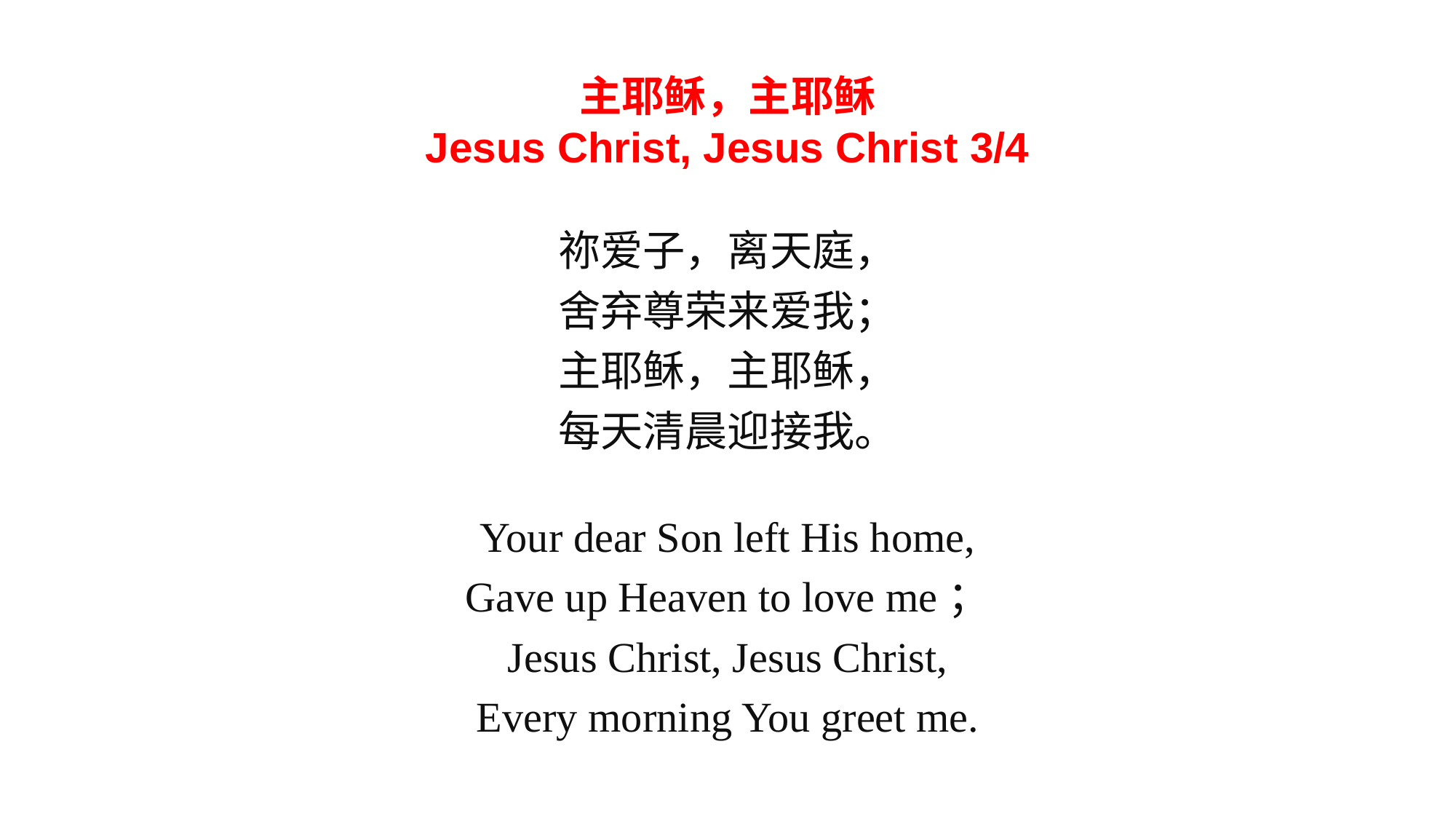

主耶稣，主耶稣
Jesus Christ, Jesus Christ 3/4
祢爱子，离天庭，
舍弃尊荣来爱我；
主耶稣，主耶稣，
每天清晨迎接我。

Your dear Son left His home,
Gave up Heaven to love me；
Jesus Christ, Jesus Christ,
Every morning You greet me.